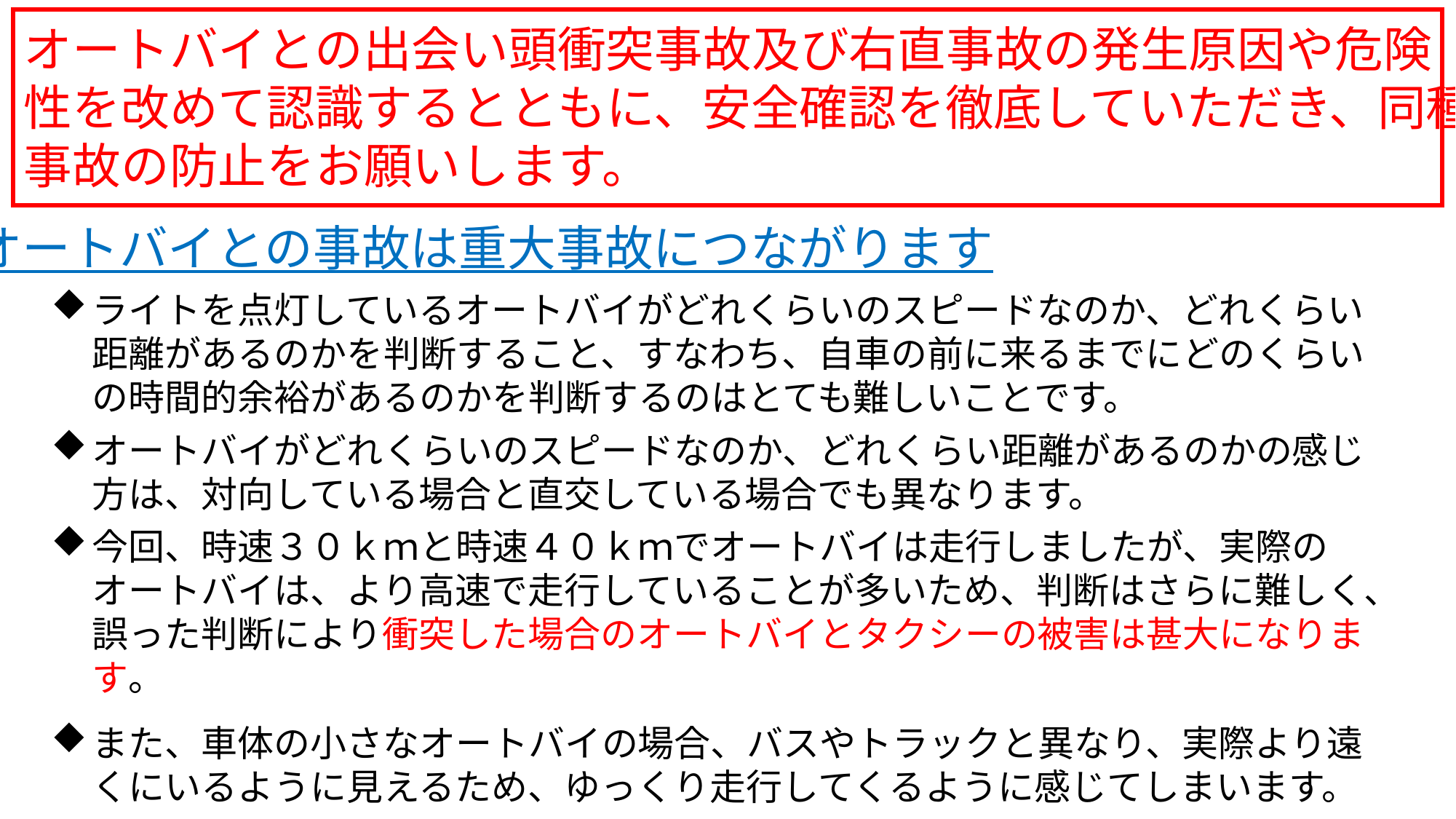

オートバイとの出会い頭衝突事故及び右直事故の発生原因や危険性を改めて認識するとともに、安全確認を徹底していただき、同種事故の防止をお願いします。
オートバイとの事故は重大事故につながります
ライトを点灯しているオートバイがどれくらいのスピードなのか、どれくらい距離があるのかを判断すること、すなわち、自車の前に来るまでにどのくらいの時間的余裕があるのかを判断するのはとても難しいことです。
オートバイがどれくらいのスピードなのか、どれくらい距離があるのかの感じ方は、対向している場合と直交している場合でも異なります。
今回、時速３０ｋｍと時速４０ｋｍでオートバイは走行しましたが、実際のオートバイは、より高速で走行していることが多いため、判断はさらに難しく、誤った判断により衝突した場合のオートバイとタクシーの被害は甚大になります。

また、車体の小さなオートバイの場合、バスやトラックと異なり、実際より遠くにいるように見えるため、ゆっくり走行してくるように感じてしまいます。
そして、これは夜間に限らず、昼間でも同様です。